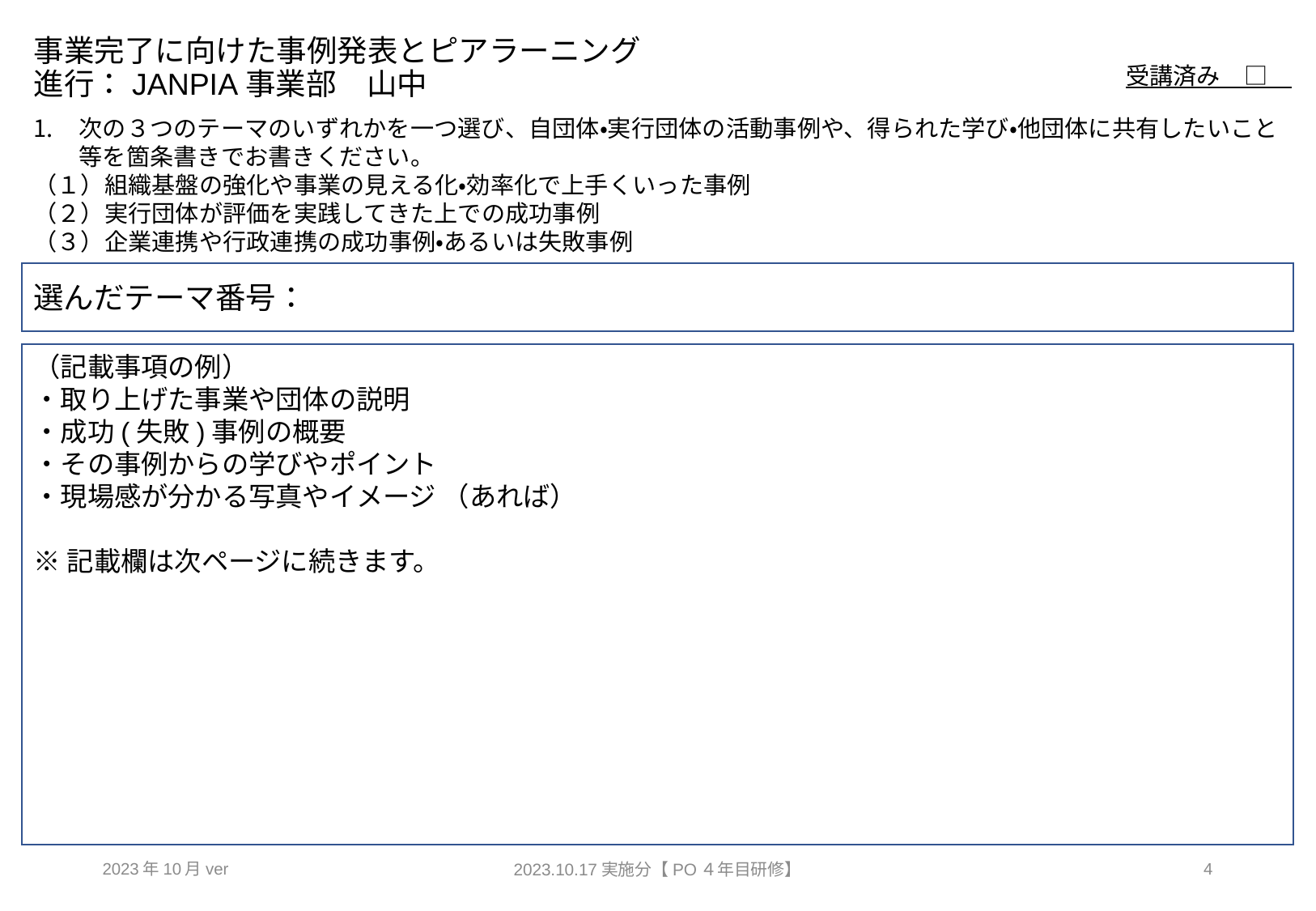

# 事業完了に向けた事例発表とピアラーニング 進行：JANPIA事業部　山中
受講済み　□
次の３つのテーマのいずれかを一つ選び、自団体・実行団体の活動事例や、得られた学び・他団体に共有したいこと等を箇条書きでお書きください。
（１）組織基盤の強化や事業の見える化・効率化で上手くいった事例
（２）実行団体が評価を実践してきた上での成功事例
（３）企業連携や行政連携の成功事例・あるいは失敗事例
選んだテーマ番号：
（記載事項の例）
・取り上げた事業や団体の説明
・成功(失敗)事例の概要
・その事例からの学びやポイント
・現場感が分かる写真やイメージ （あれば）

※記載欄は次ページに続きます。
2023年10月ver
2023.10.17実施分【PO４年目研修】
4